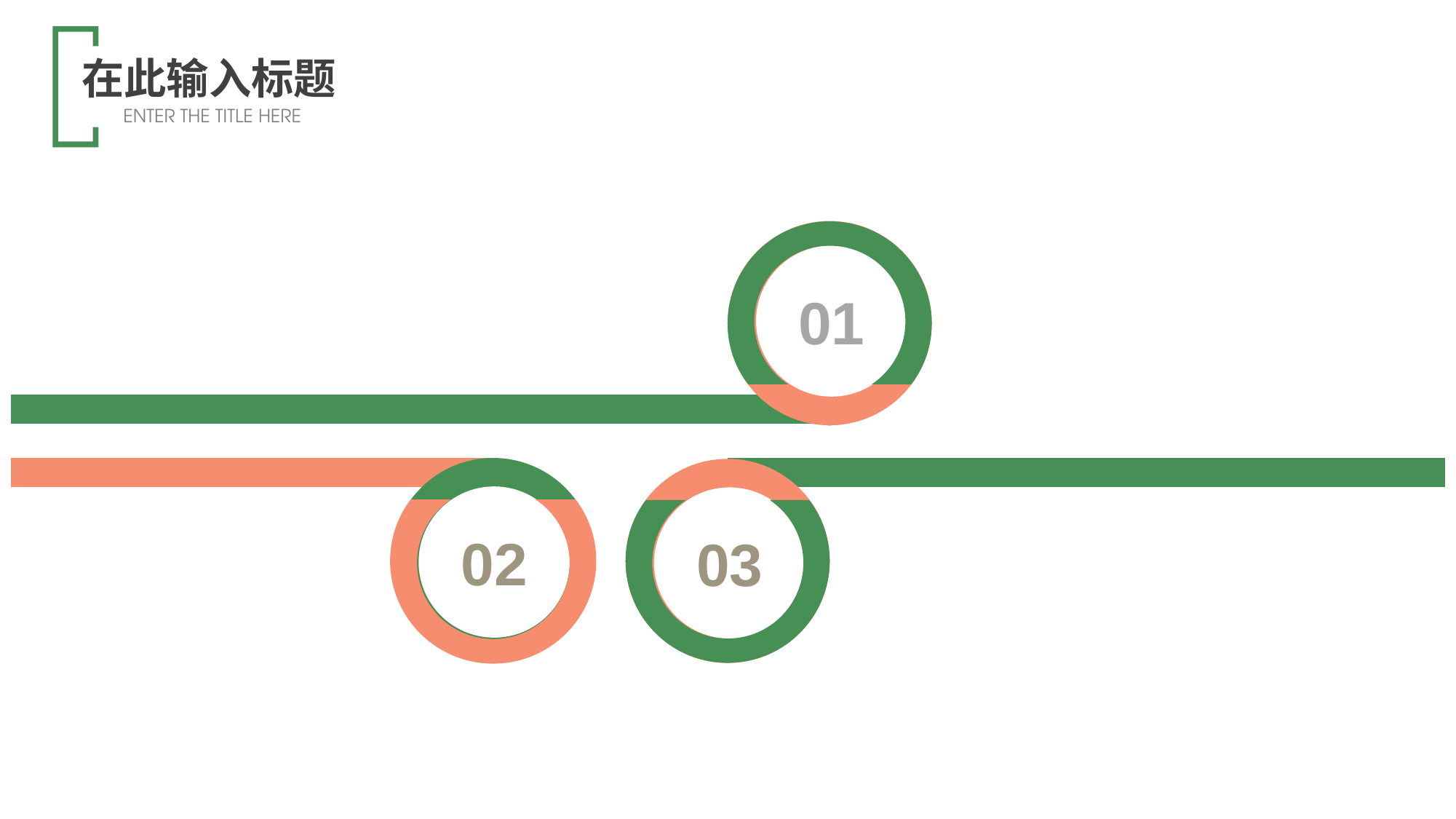

在此输入标题
ENTER THE TITLE HERE

01

02

03